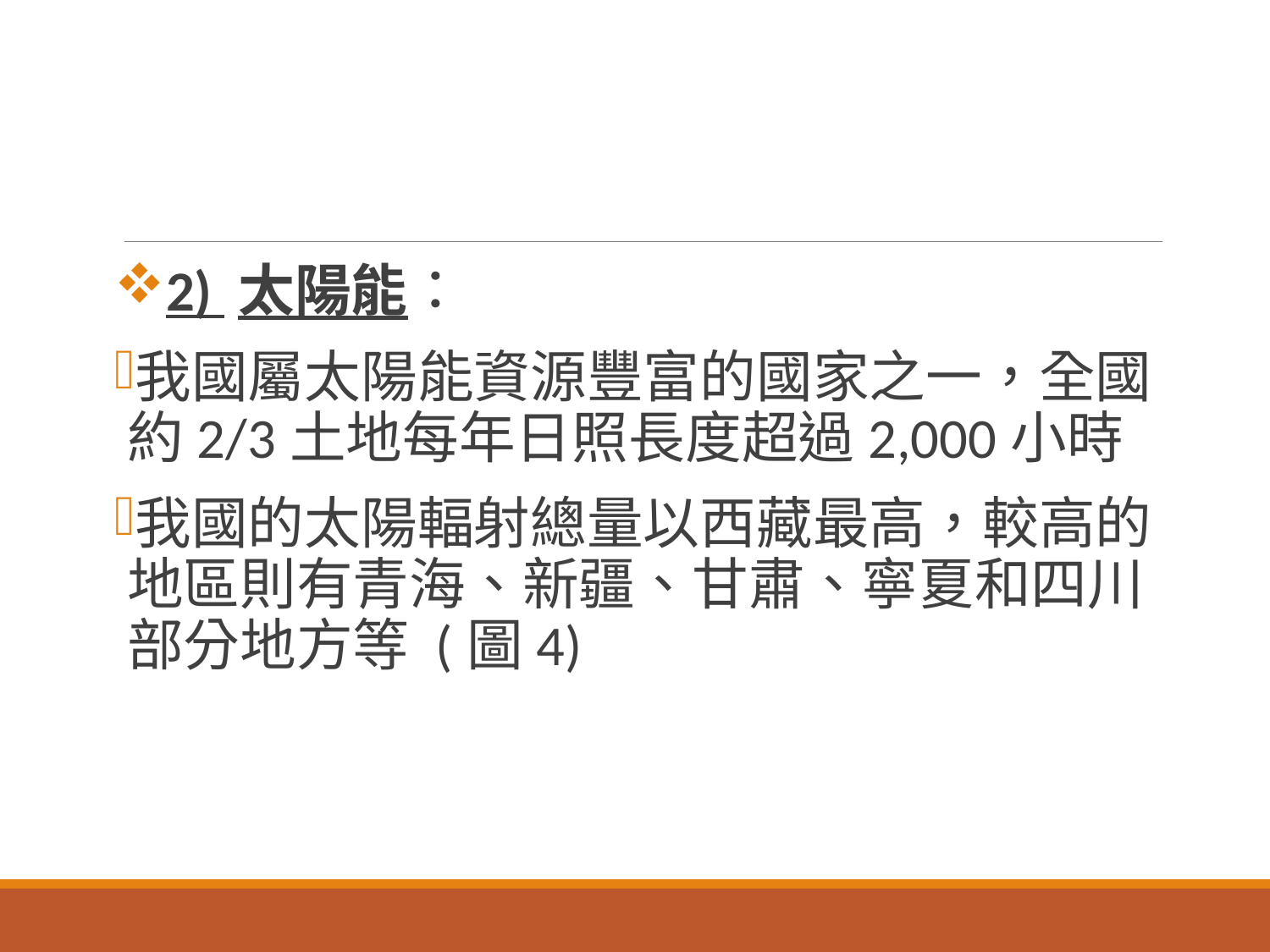

2) 太陽能：
我國屬太陽能資源豐富的國家之一，全國約2/3土地每年日照長度超過2,000小時
我國的太陽輻射總量以西藏最高，較高的地區則有青海、新疆、甘肅、寧夏和四川部分地方等 (圖4)